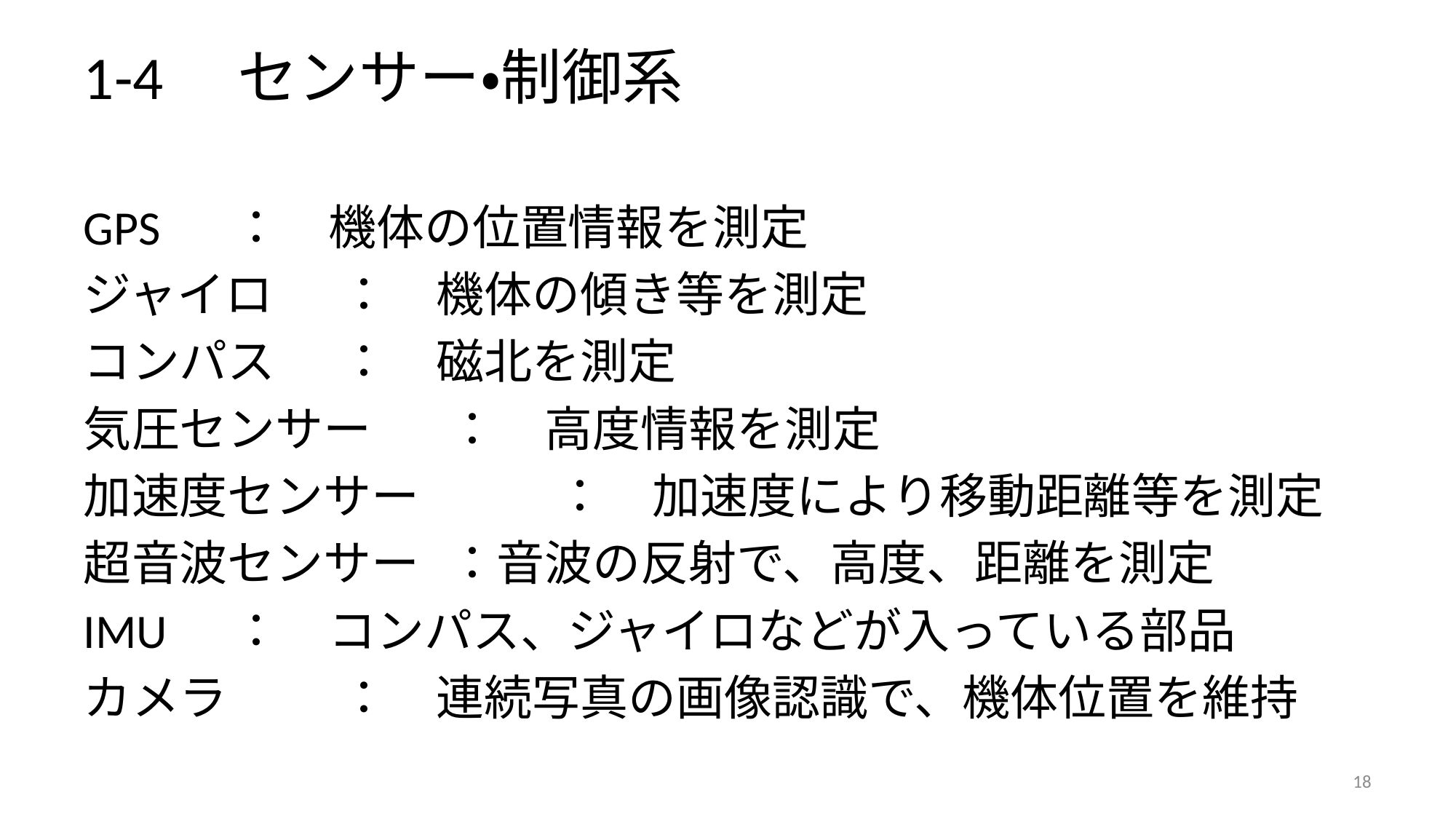

# 1-4　センサー・制御系
GPS　	：　機体の位置情報を測定
ジャイロ　	：　機体の傾き等を測定
コンパス　	：　磁北を測定
気圧センサー	：　高度情報を測定
加速度センサー　	：　加速度により移動距離等を測定
超音波センサー	：音波の反射で、高度、距離を測定
IMU　	：　コンパス、ジャイロなどが入っている部品
カメラ　	：　連続写真の画像認識で、機体位置を維持
18